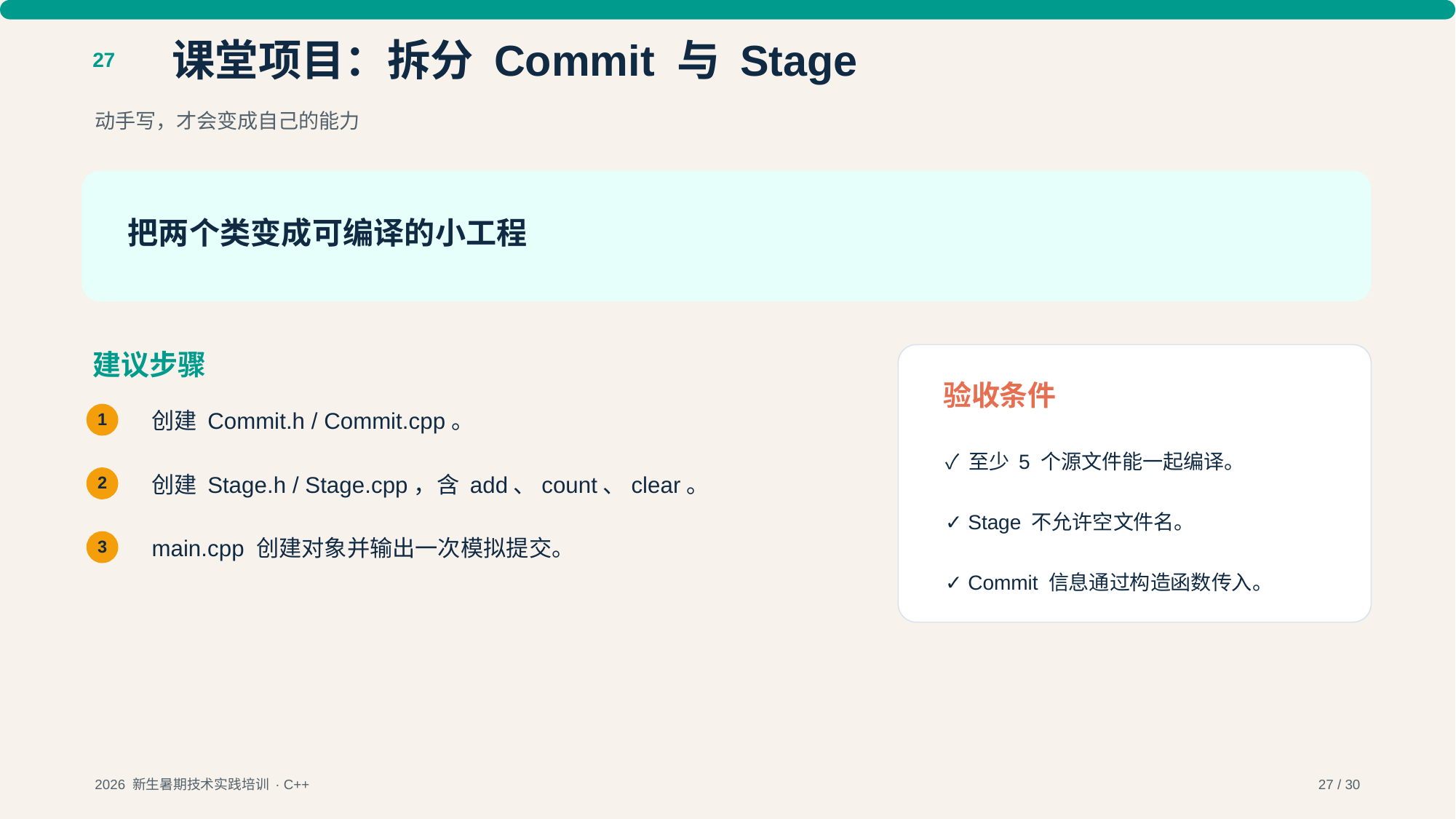

课堂项目：拆分 Commit 与 Stage
27
动手写，才会变成自己的能力

把两个类变成可编译的小工程
建议步骤

验收条件
创建 Commit.h / Commit.cpp。

1
✓ 至少 5 个源文件能一起编译。
创建 Stage.h / Stage.cpp，含 add、count、clear。

2
✓ Stage 不允许空文件名。
main.cpp 创建对象并输出一次模拟提交。

3
✓ Commit 信息通过构造函数传入。
2026 新生暑期技术实践培训 · C++
27 / 30